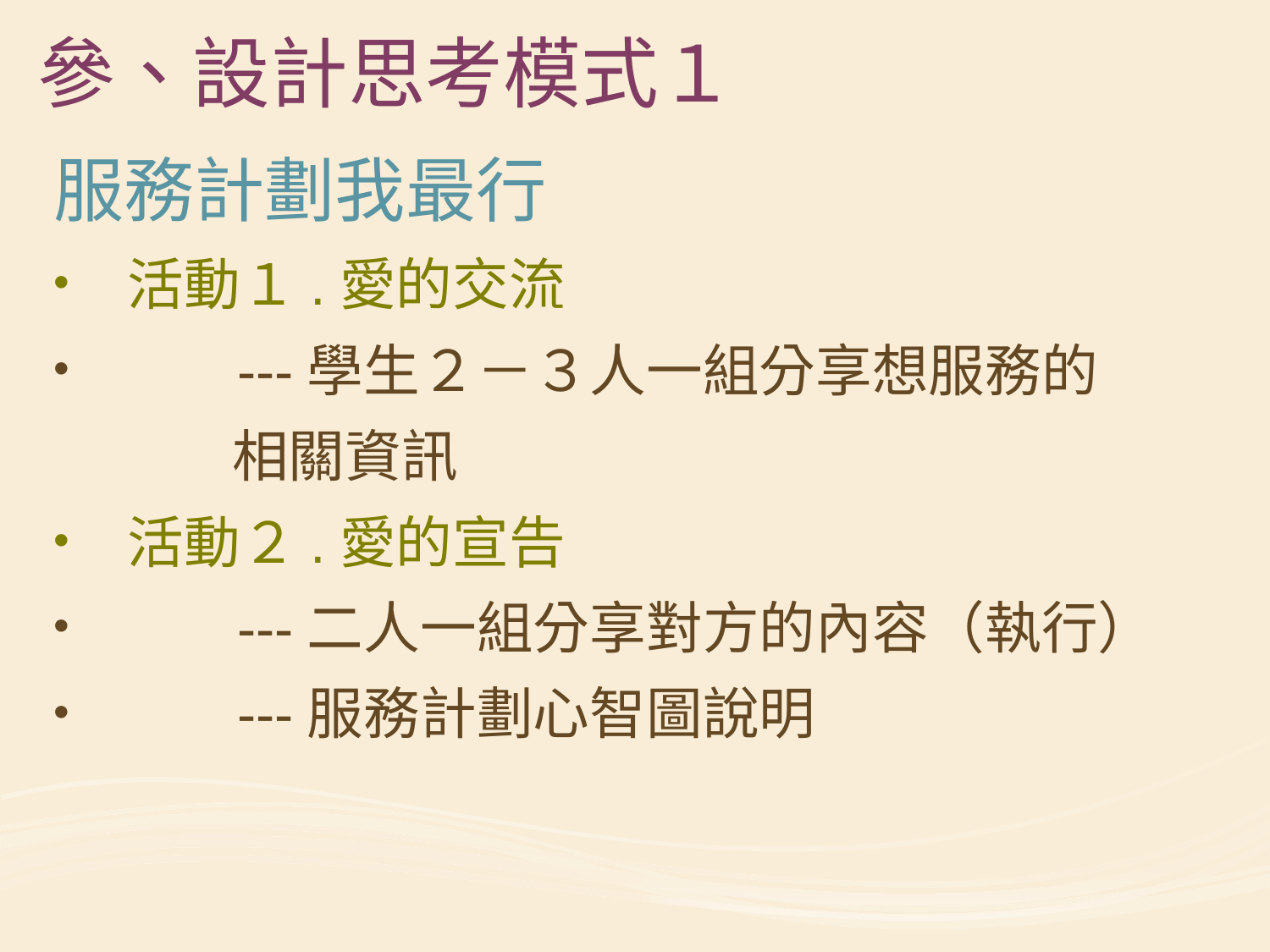

# 參、設計思考模式１
服務計劃我最行
活動１.愛的交流
       ---學生２－３人一組分享想服務的
             相關資訊
活動２.愛的宣告
       ---二人一組分享對方的內容（執行）
       ---服務計劃心智圖說明